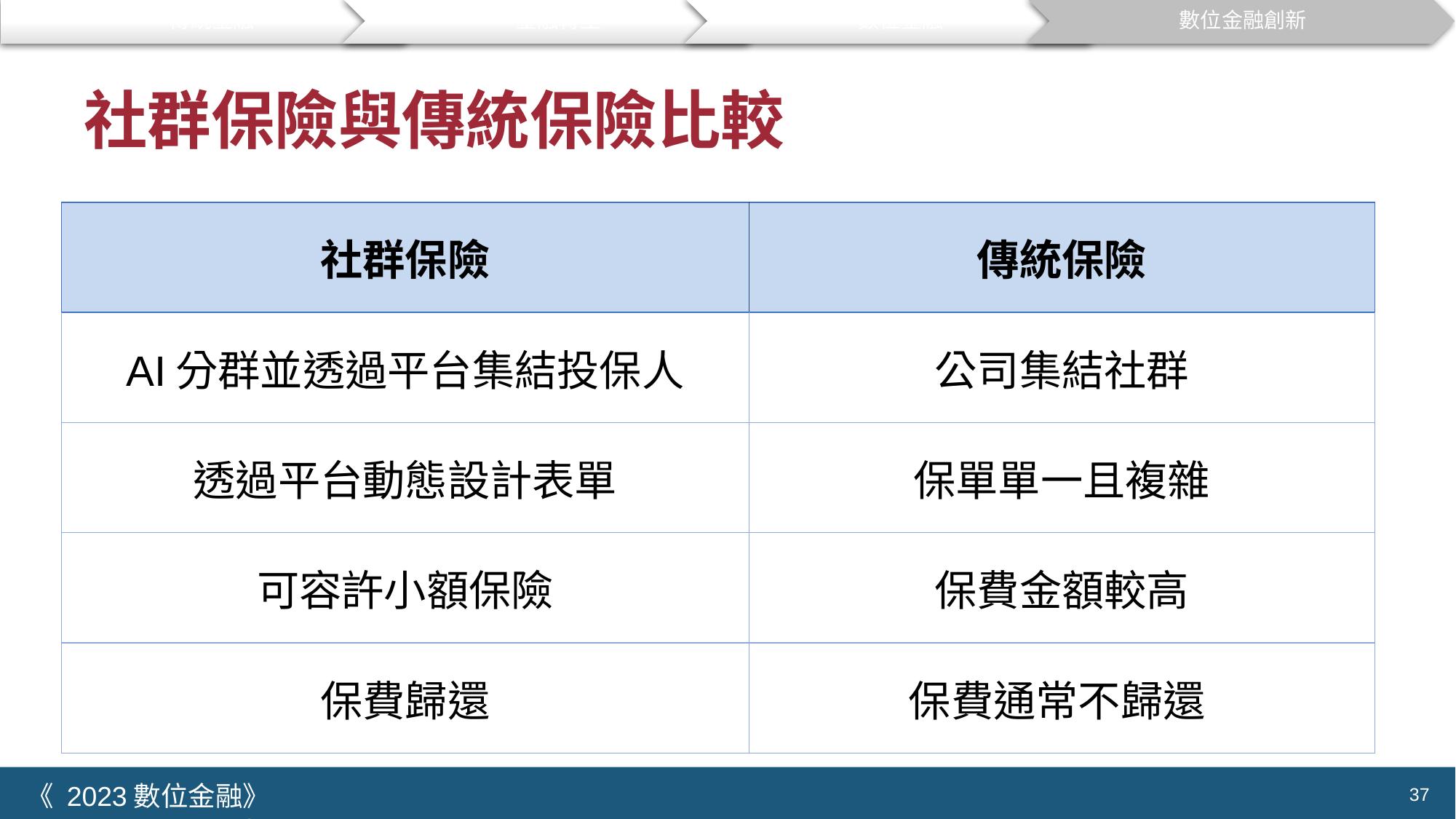

傳統金融

金融轉型

數位金融

數位金融創新
# 社群保險與傳統保險比較
| 社群保險 | 傳統保險 |
| --- | --- |
| AI分群並透過平台集結投保人 | 公司集結社群 |
| 透過平台動態設計表單 | 保單單一且複雜 |
| 可容許小額保險 | 保費金額較高 |
| 保費歸還 | 保費通常不歸還 |

37
《 2023數位金融》                                                                                                                                             	NYCU.IIM.IEBI Lab